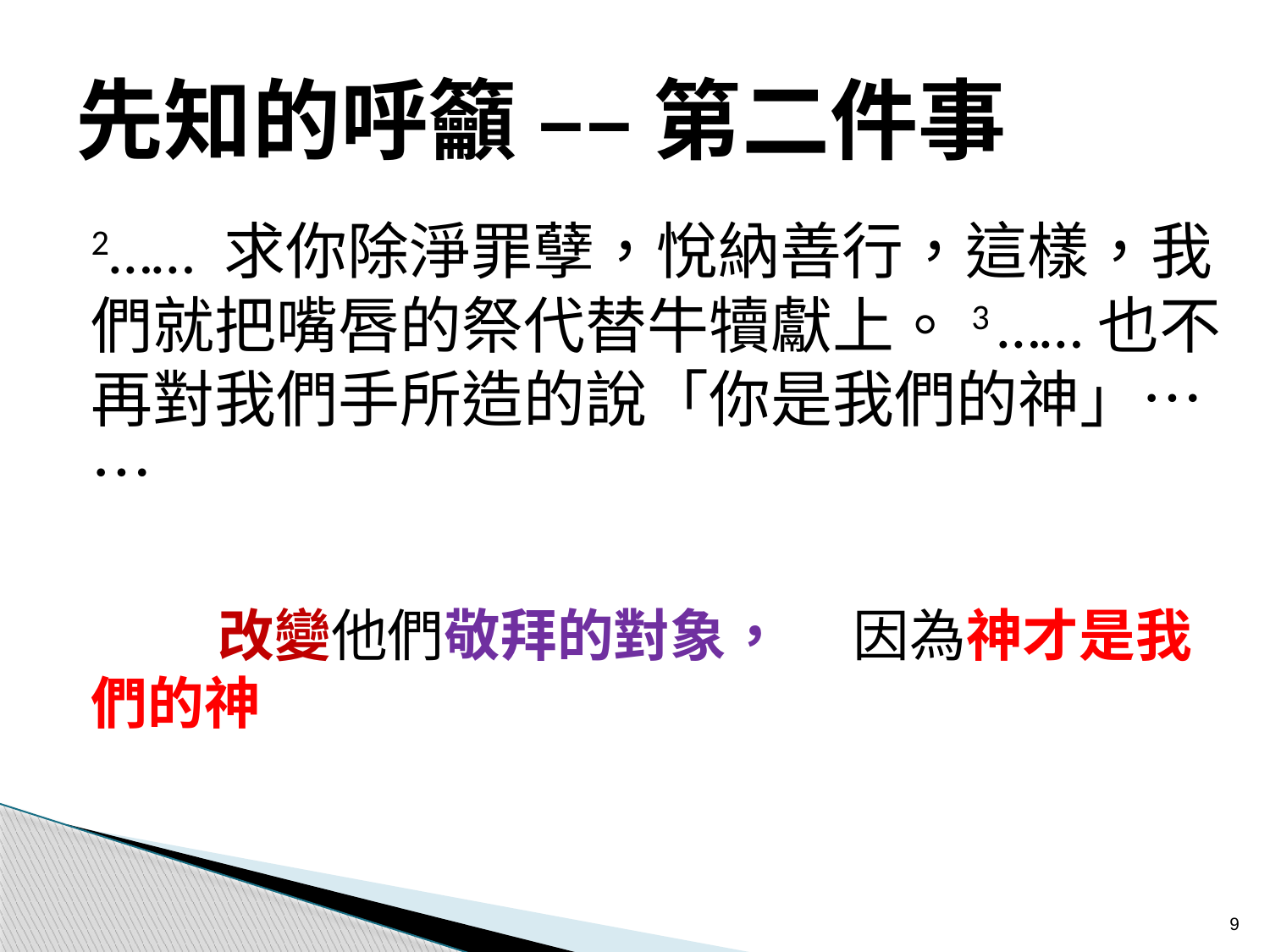

# 先知的呼籲 –– 第二件事
2…… 求你除淨罪孽，悅納善行，這樣，我們就把嘴唇的祭代替牛犢獻上。3 ……也不再對我們手所造的說「你是我們的神」……

	改變他們敬拜的對象，	因為神才是我們的神

9